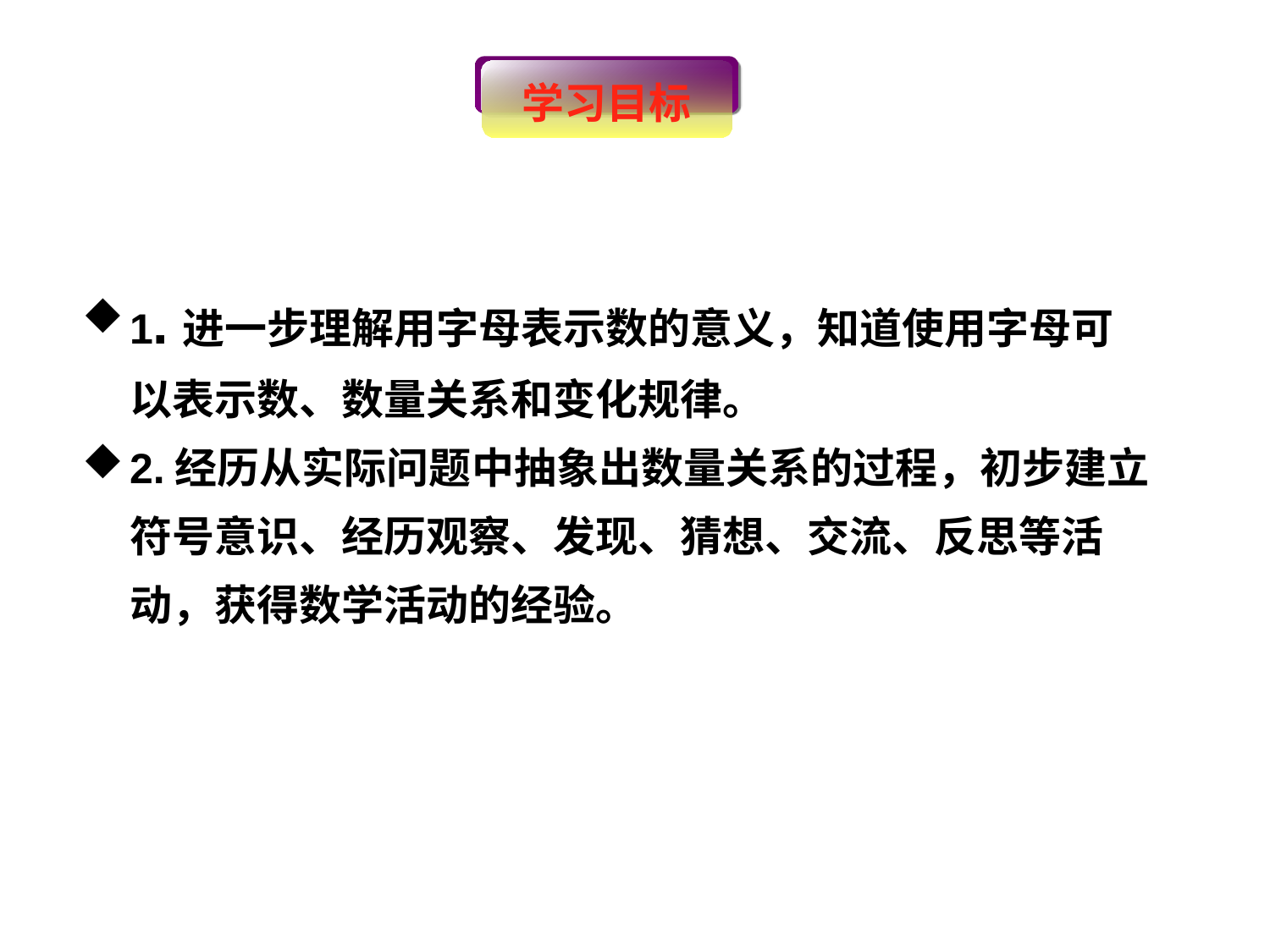

学习目标

1.进一步理解用字母表示数的意义，知道使用字母可以表示数、数量关系和变化规律。
2.经历从实际问题中抽象出数量关系的过程，初步建立符号意识、经历观察、发现、猜想、交流、反思等活动，获得数学活动的经验。